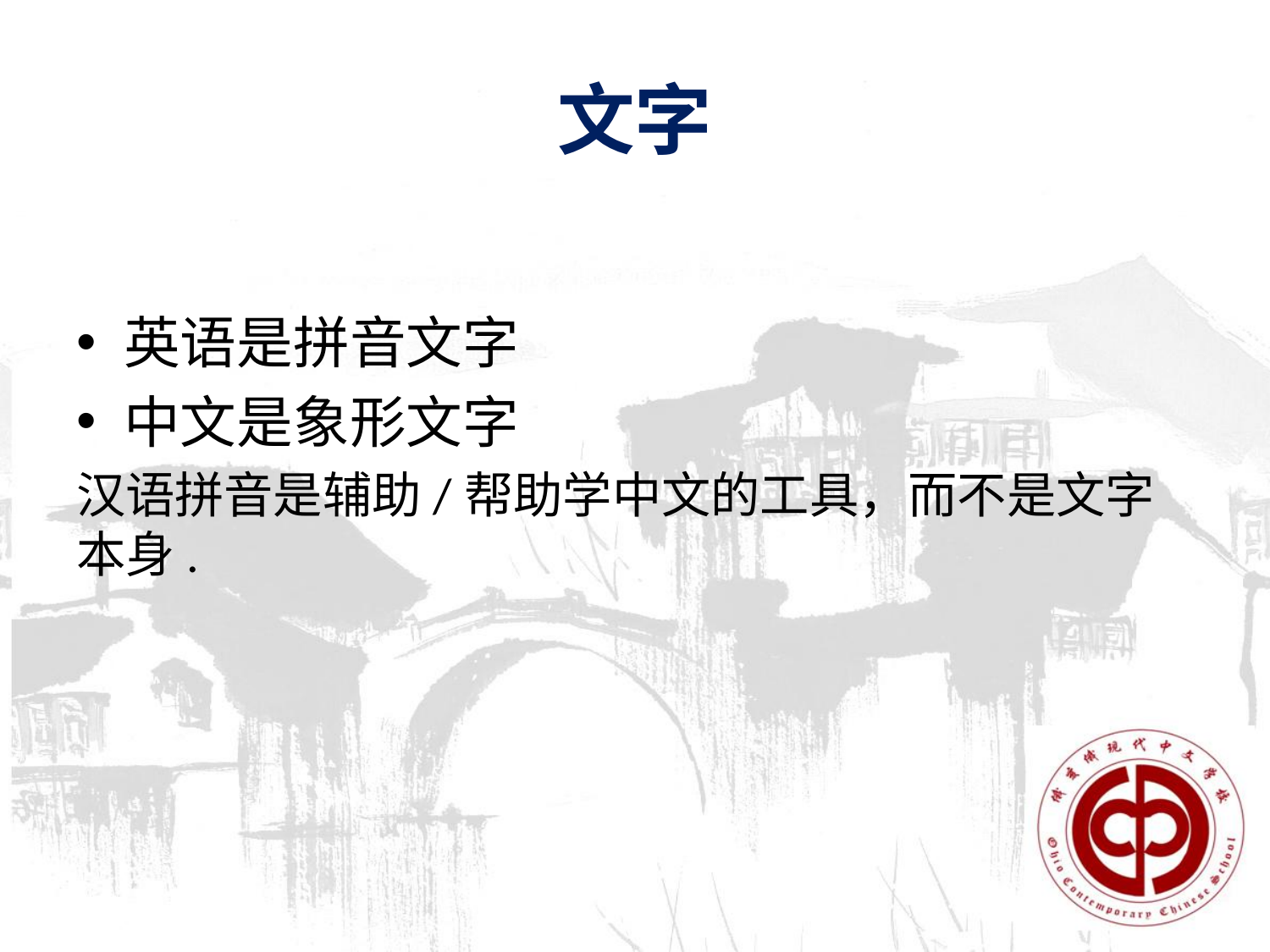

# 文字

英语是拼音文字
中文是象形文字
汉语拼音是辅助/帮助学中文的工具，而不是文字本身.